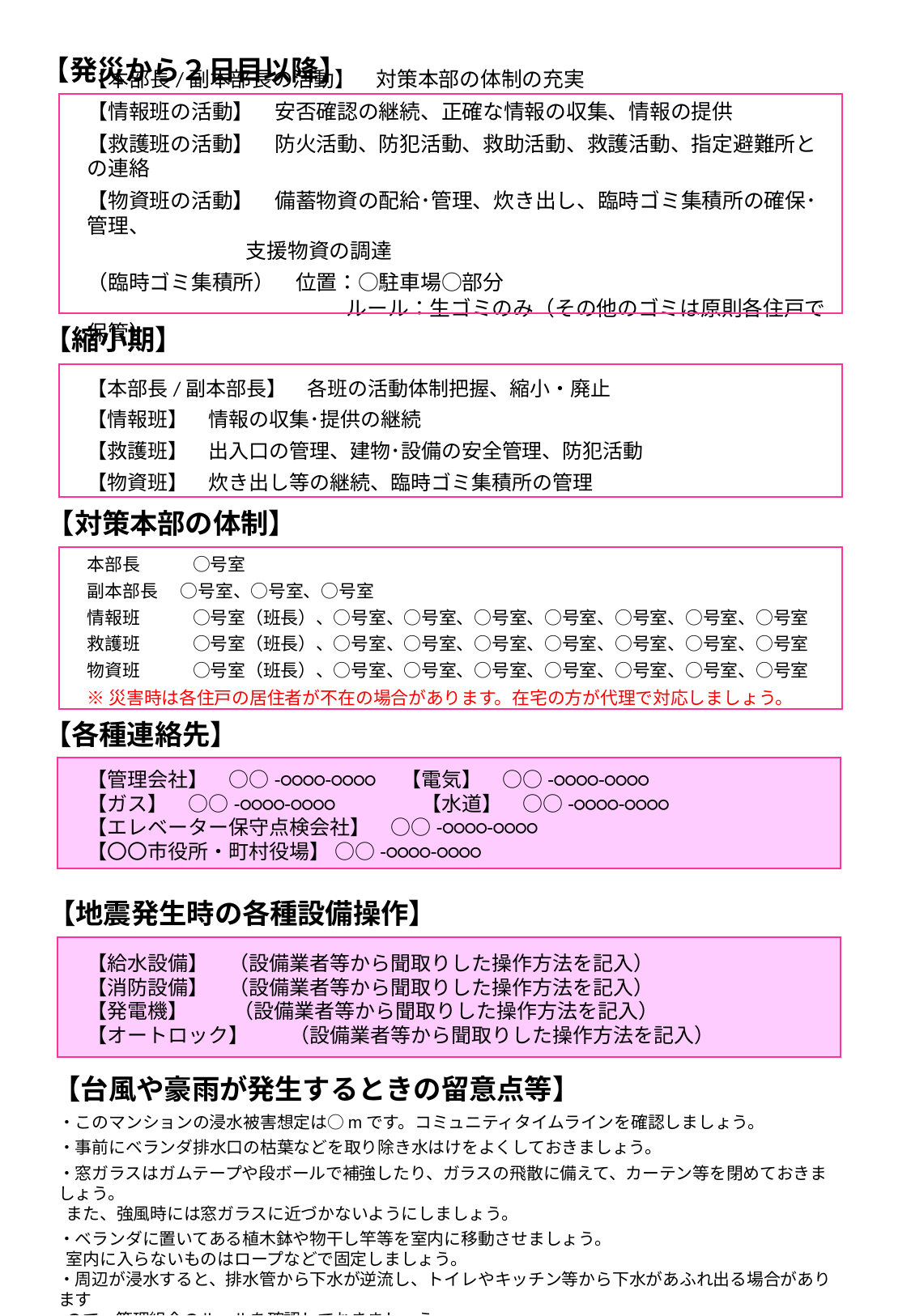

【発災から２日目以降】

【本部長/副本部長の活動】　対策本部の体制の充実

【情報班の活動】　安否確認の継続、正確な情報の収集、情報の提供

【救護班の活動】　防火活動、防犯活動、救助活動、救護活動、指定避難所との連絡

【物資班の活動】　備蓄物資の配給･管理、炊き出し、臨時ゴミ集積所の確保･管理、
                                 支援物資の調達

（臨時ゴミ集積所）　位置：○駐車場○部分
　　　　　　　　　　　　  ルール：生ゴミのみ（その他のゴミは原則各住戸で保管）
【縮小期】

【本部長/副本部長】　各班の活動体制把握、縮小・廃止

【情報班】　情報の収集･提供の継続

【救護班】　出入口の管理、建物･設備の安全管理、防犯活動

【物資班】　炊き出し等の継続、臨時ゴミ集積所の管理
【対策本部の体制】

本部長　　　○号室

副本部長　　○号室、○号室、○号室

情報班　　　○号室（班長）、○号室、○号室、○号室、○号室、○号室、○号室、○号室

救護班　　　○号室（班長）、○号室、○号室、○号室、○号室、○号室、○号室、○号室

物資班　　　○号室（班長）、○号室、○号室、○号室、○号室、○号室、○号室、○号室

※災害時は各住戸の居住者が不在の場合があります。在宅の方が代理で対応しましょう。
【各種連絡先】

【管理会社】　○○-○○○○-○○○○　【電気】　○○-○○○○-○○○○
【ガス】　○○-○○○○-○○○○　　　　【水道】　○○-○○○○-○○○○
【エレベーター保守点検会社】　○○-○○○○-○○○○
【〇〇市役所・町村役場】 ○○-○○○○-○○○○
【地震発生時の各種設備操作】

【給水設備】　（設備業者等から聞取りした操作方法を記入）
【消防設備】　（設備業者等から聞取りした操作方法を記入）
【発電機】　　 （設備業者等から聞取りした操作方法を記入）
【オートロック】　　（設備業者等から聞取りした操作方法を記入）
【台風や豪雨が発生するときの留意点等】
・このマンションの浸水被害想定は○mです。コミュニティタイムラインを確認しましょう。

・事前にベランダ排水口の枯葉などを取り除き水はけをよくしておきましょう。

・窓ガラスはガムテープや段ボールで補強したり、ガラスの飛散に備えて、カーテン等を閉めておきましょう。
 また、強風時には窓ガラスに近づかないようにしましょう。

・ベランダに置いてある植木鉢や物干し竿等を室内に移動させましょう。
 室内に入らないものはロープなどで固定しましょう。
・周辺が浸水すると、排水管から下水が逆流し、トイレやキッチン等から下水があふれ出る場合があります
 ので、管理組合のルールを確認しておきましょう。